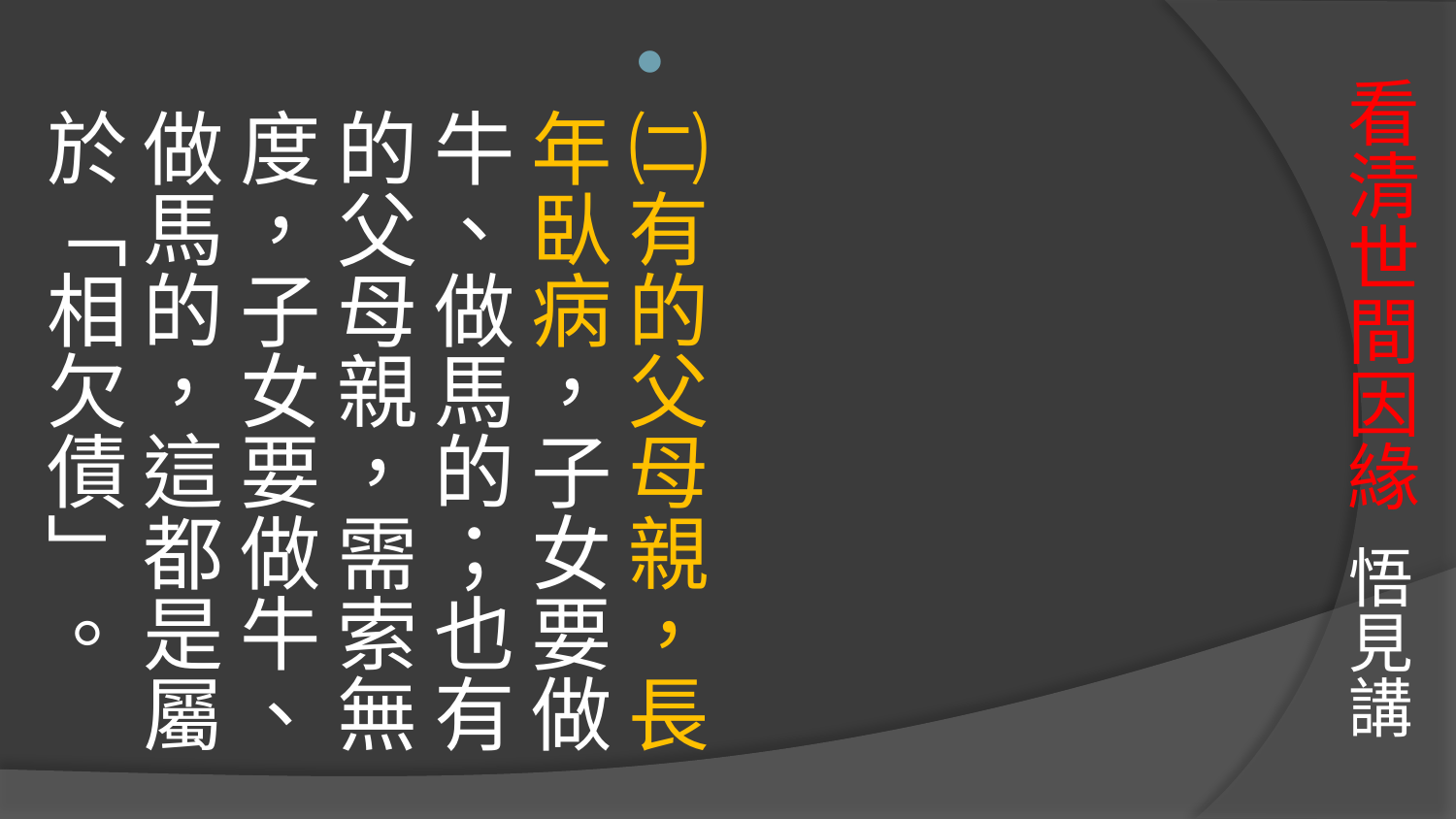

# 看清世間因緣  悟見講
㈡有的父母親，長年臥病，子女要做牛、做馬的；也有的父母親，需索無度，子女要做牛、做馬的，這都是屬於「相欠債」。